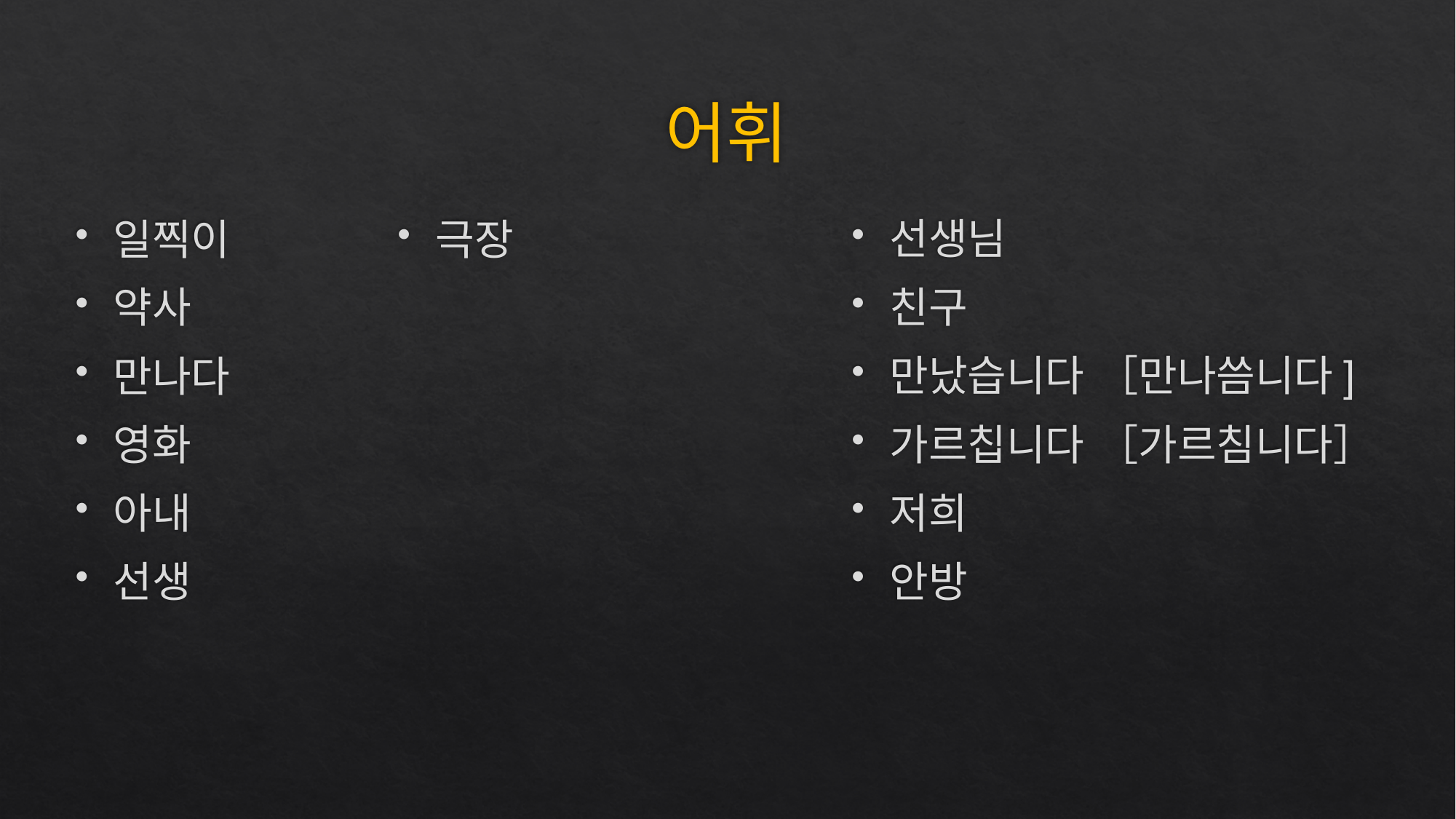

# 어휘
선생님
친구
만났습니다 ［만나씀니다]
가르칩니다 ［가르침니다］
저희
안방

일찍이
약사
만나다
영화
아내
선생
극장